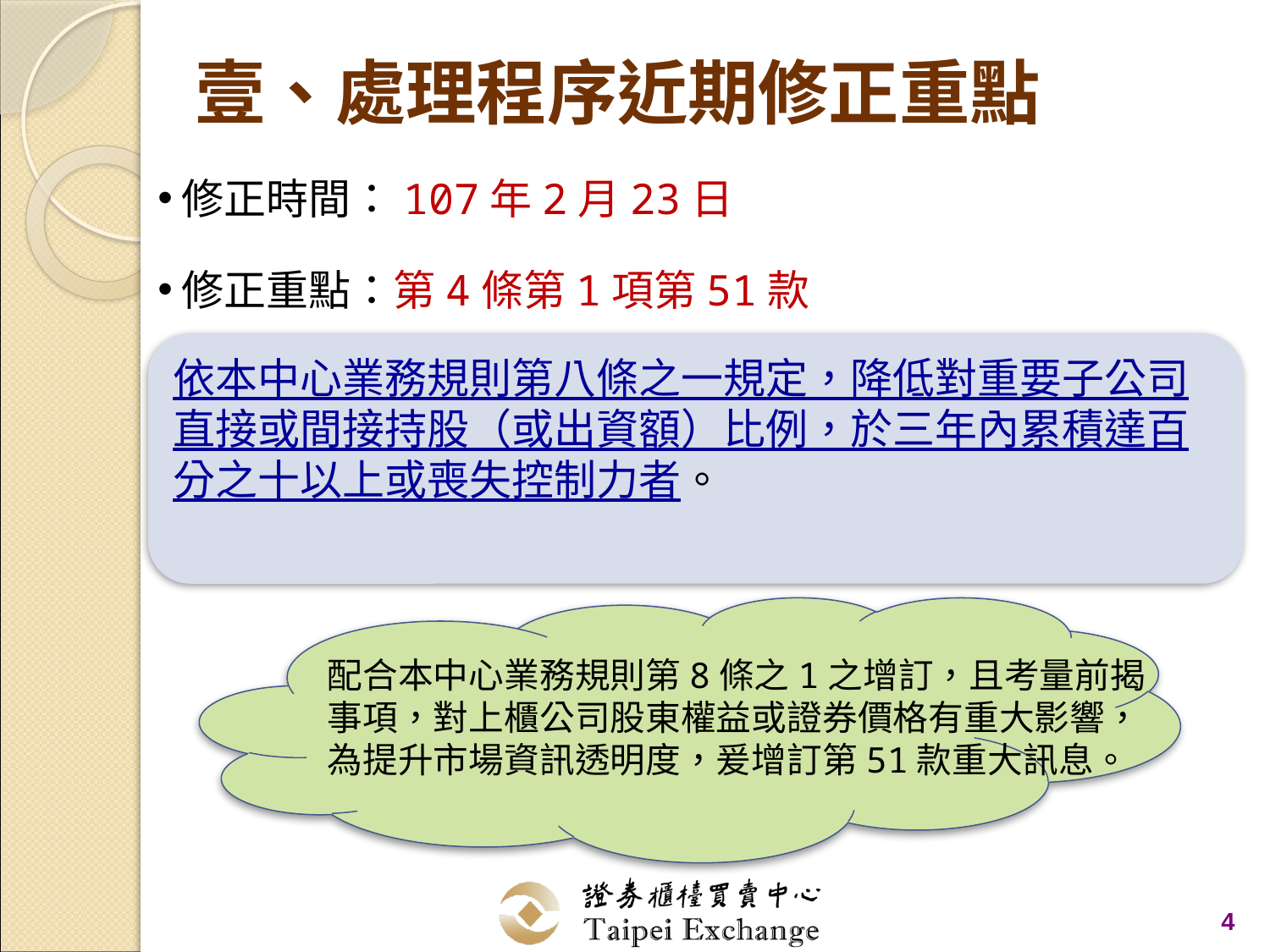

# 壹、處理程序近期修正重點
修正時間：107年2月23日
修正重點：第4條第1項第51款

依本中心業務規則第八條之一規定，降低對重要子公司直接或間接持股（或出資額）比例，於三年內累積達百分之十以上或喪失控制力者。

配合本中心業務規則第8條之1之增訂，且考量前揭事項，對上櫃公司股東權益或證券價格有重大影響，為提升市場資訊透明度，爰增訂第51款重大訊息。
4